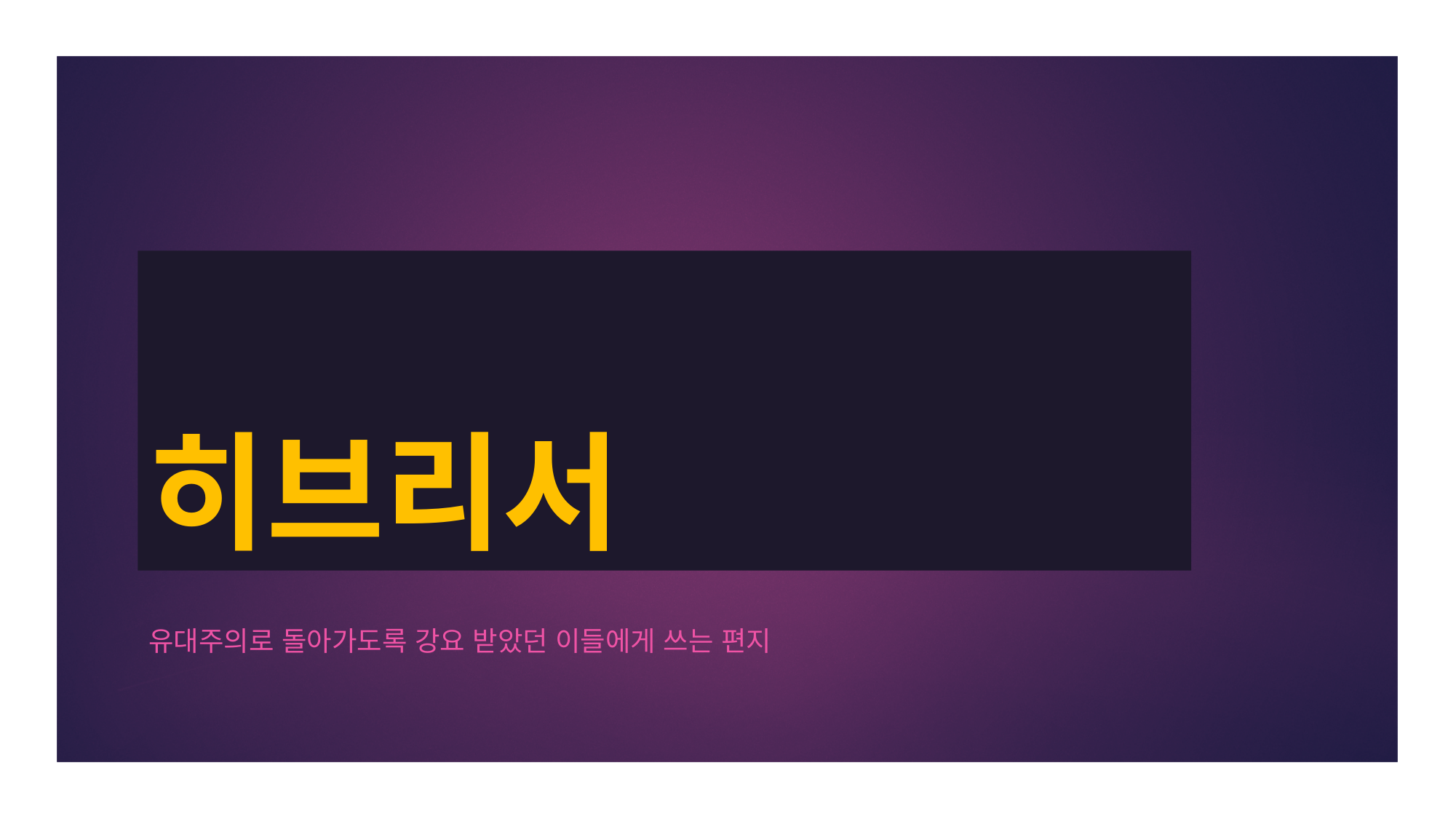

# 히브리서

유대주의로 돌아가도록 강요 받았던 이들에게 쓰는 편지